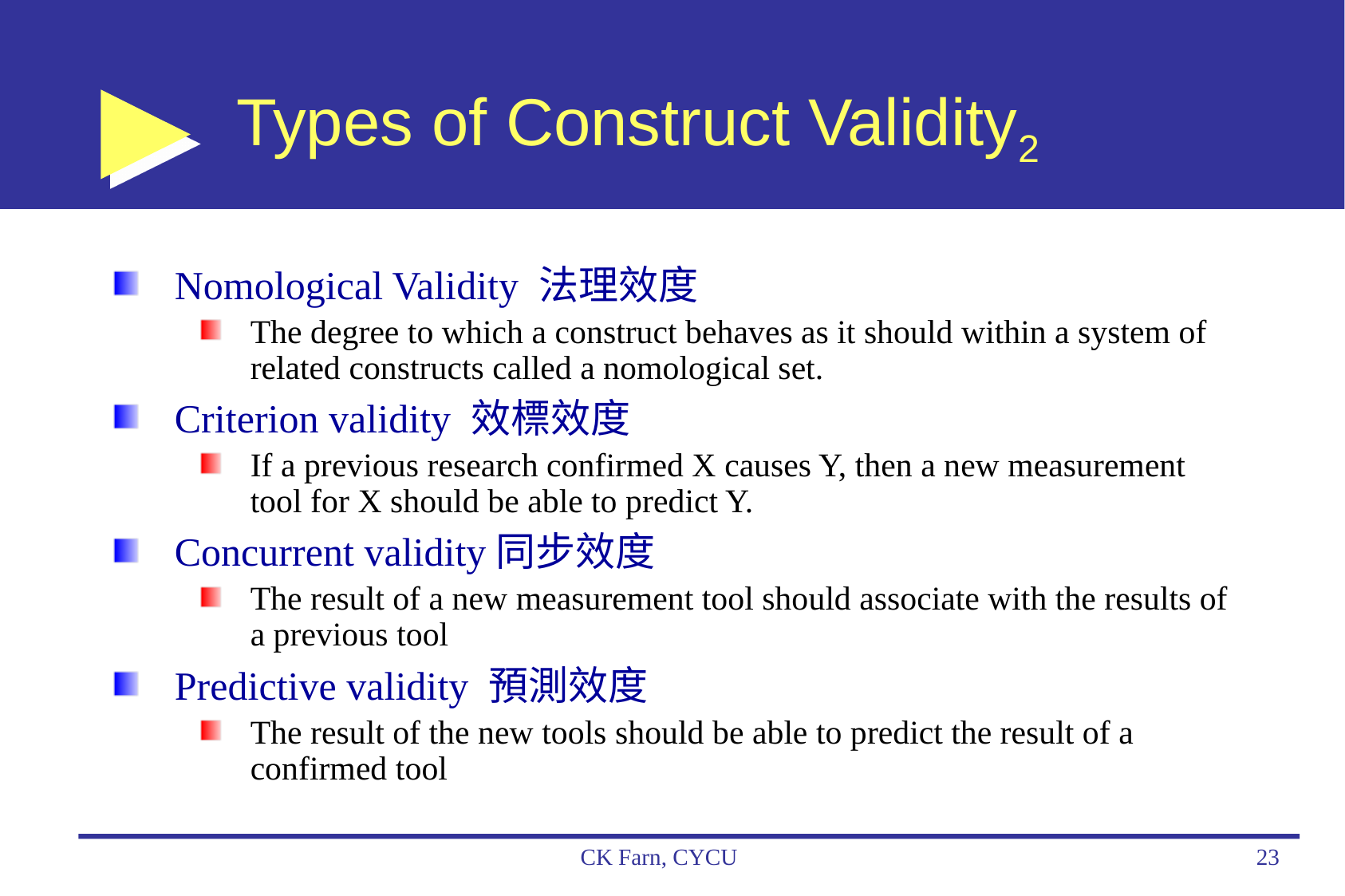

# Types of Construct Validity2
Nomological Validity 法理效度
The degree to which a construct behaves as it should within a system of related constructs called a nomological set.
Criterion validity 效標效度
If a previous research confirmed X causes Y, then a new measurement tool for X should be able to predict Y.
Concurrent validity同步效度
The result of a new measurement tool should associate with the results of a previous tool
Predictive validity 預測效度
The result of the new tools should be able to predict the result of a confirmed tool
CK Farn, CYCU
23